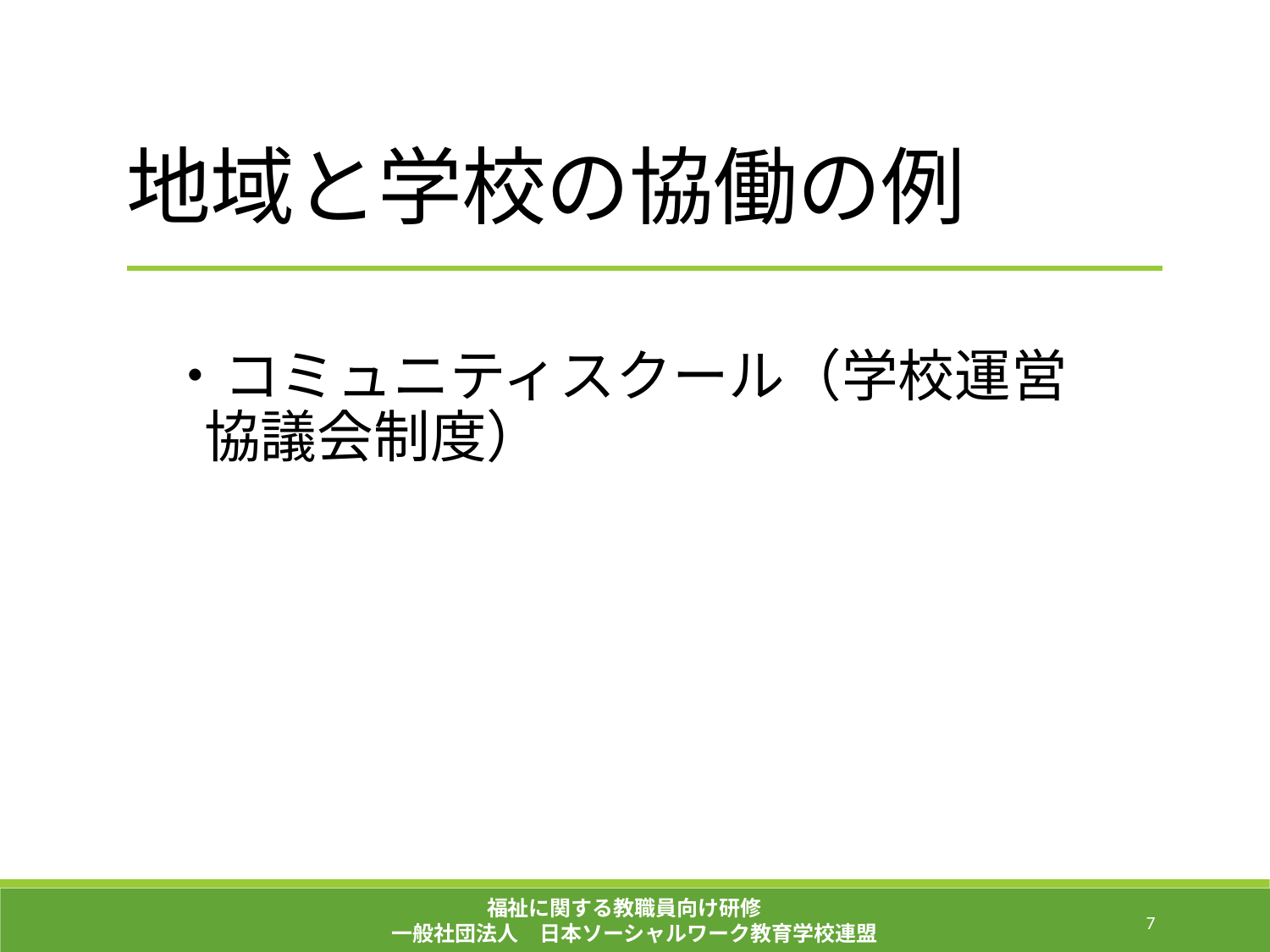

地域と学校の協働の例
・コミュニティスクール（学校運営協議会制度）
福祉に関する教職員向け研修
一般社団法人　日本ソーシャルワーク教育学校連盟
7